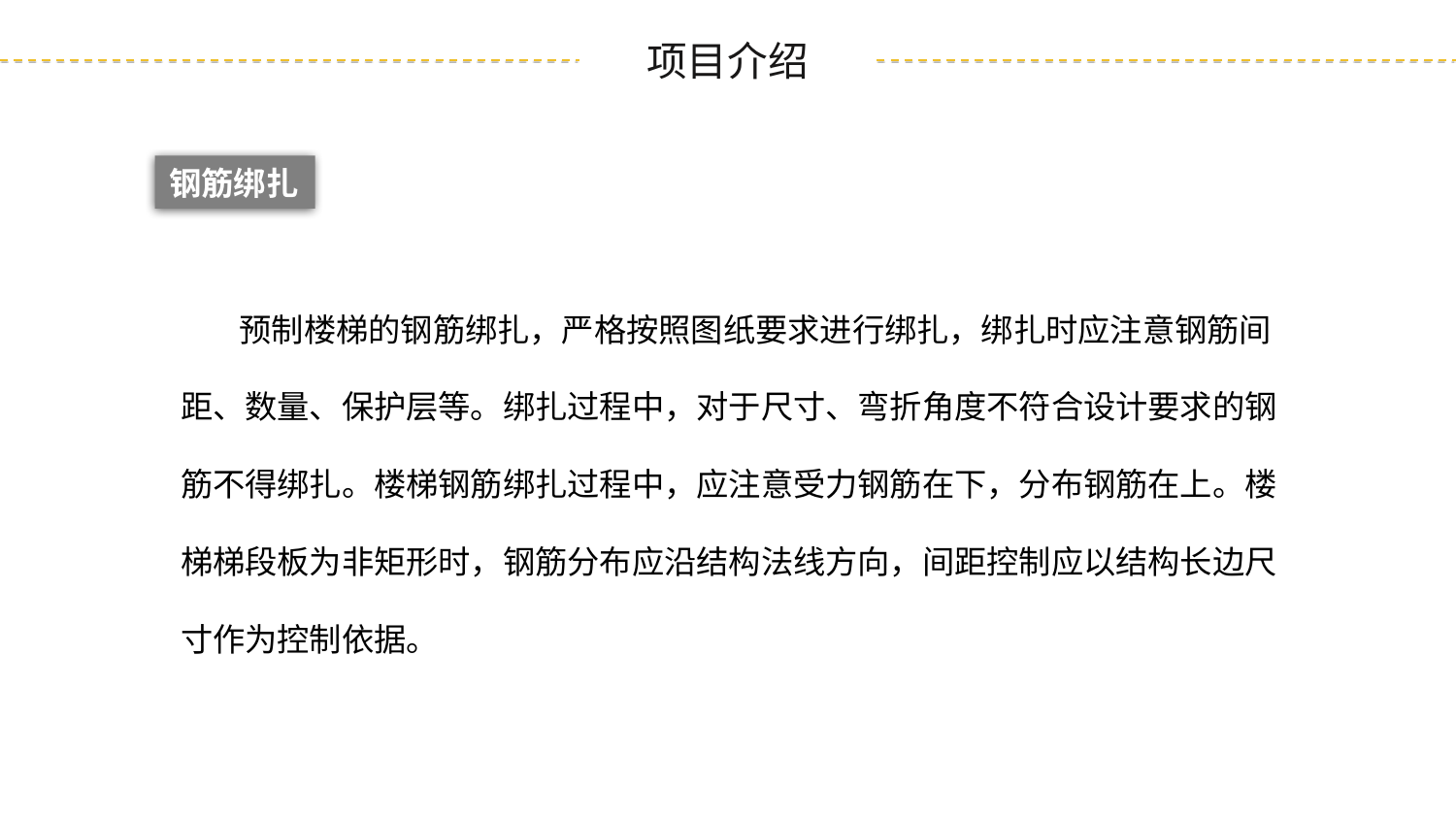

钢筋绑扎
       预制楼梯的钢筋绑扎，严格按照图纸要求进行绑扎，绑扎时应注意钢筋间距、数量、保护层等。绑扎过程中，对于尺寸、弯折角度不符合设计要求的钢筋不得绑扎。楼梯钢筋绑扎过程中，应注意受力钢筋在下，分布钢筋在上。楼梯梯段板为非矩形时，钢筋分布应沿结构法线方向，间距控制应以结构长边尺寸作为控制依据。